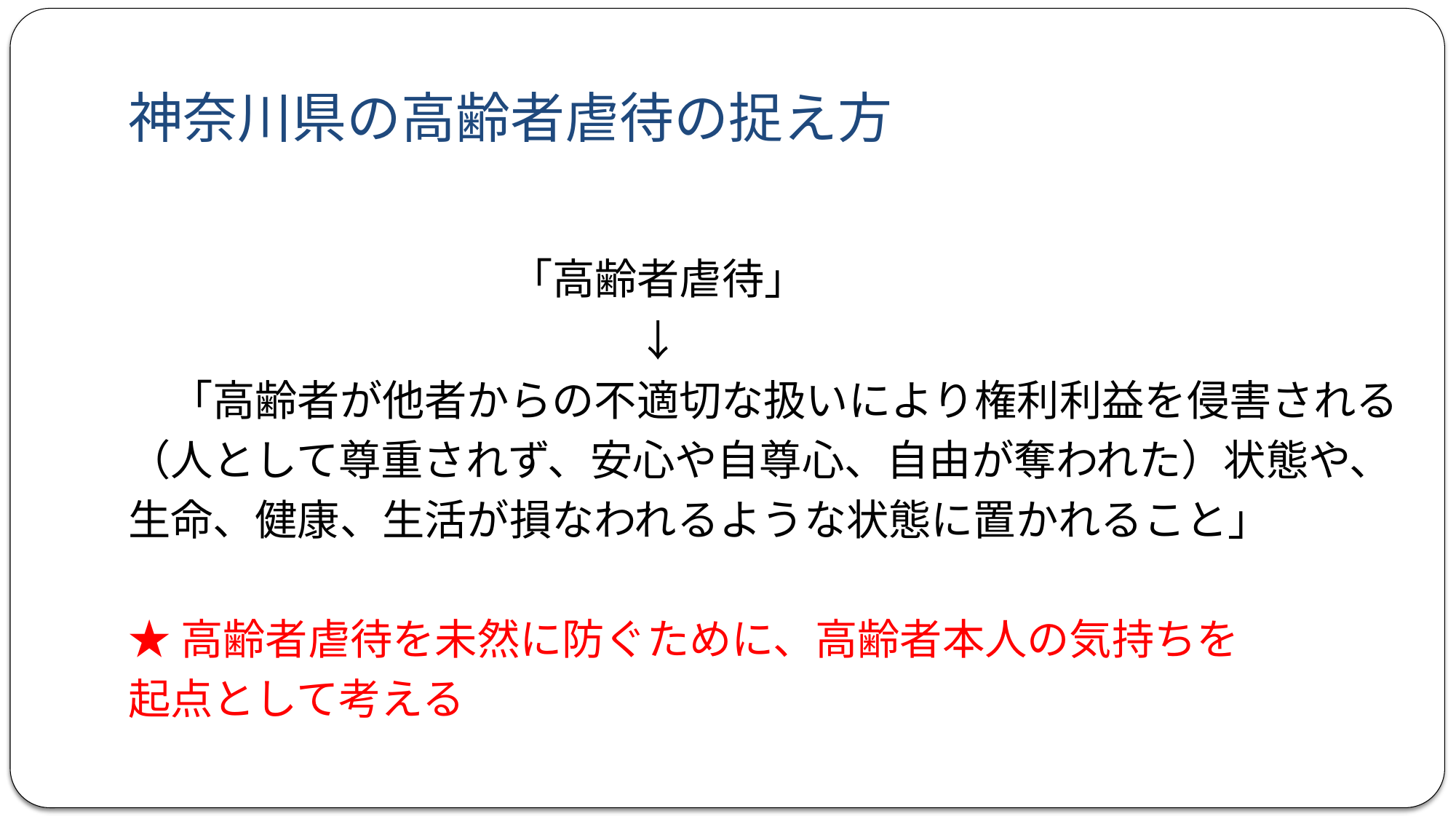

# 神奈川県の高齢者虐待の捉え方

　　　　　　　「高齢者虐待」
　　　　　　　　　　　　↓
　「高齢者が他者からの不適切な扱いにより権利利益を侵害される
（人として尊重されず、安心や自尊心、自由が奪われた）状態や、
生命、健康、生活が損なわれるような状態に置かれること」

★高齢者虐待を未然に防ぐために、高齢者本人の気持ちを
起点として考える